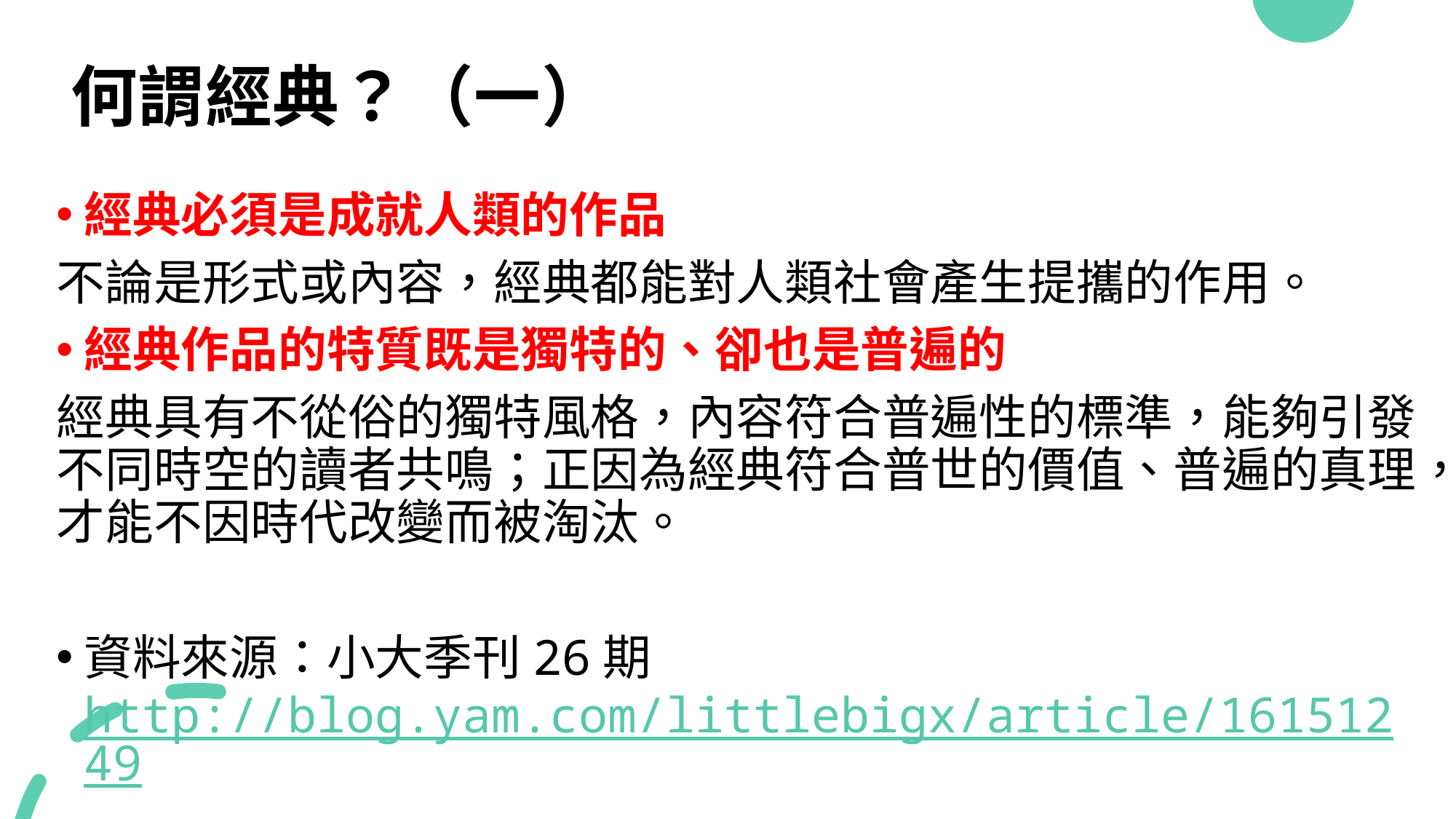

# 何謂經典？（一）
經典必須是成就人類的作品
不論是形式或內容，經典都能對人類社會產生提攜的作用。
經典作品的特質既是獨特的、卻也是普遍的
經典具有不從俗的獨特風格，內容符合普遍性的標準，能夠引發不同時空的讀者共鳴；正因為經典符合普世的價值、普遍的真理，才能不因時代改變而被淘汰。

資料來源：小大季刊26期http://blog.yam.com/littlebigx/article/16151249